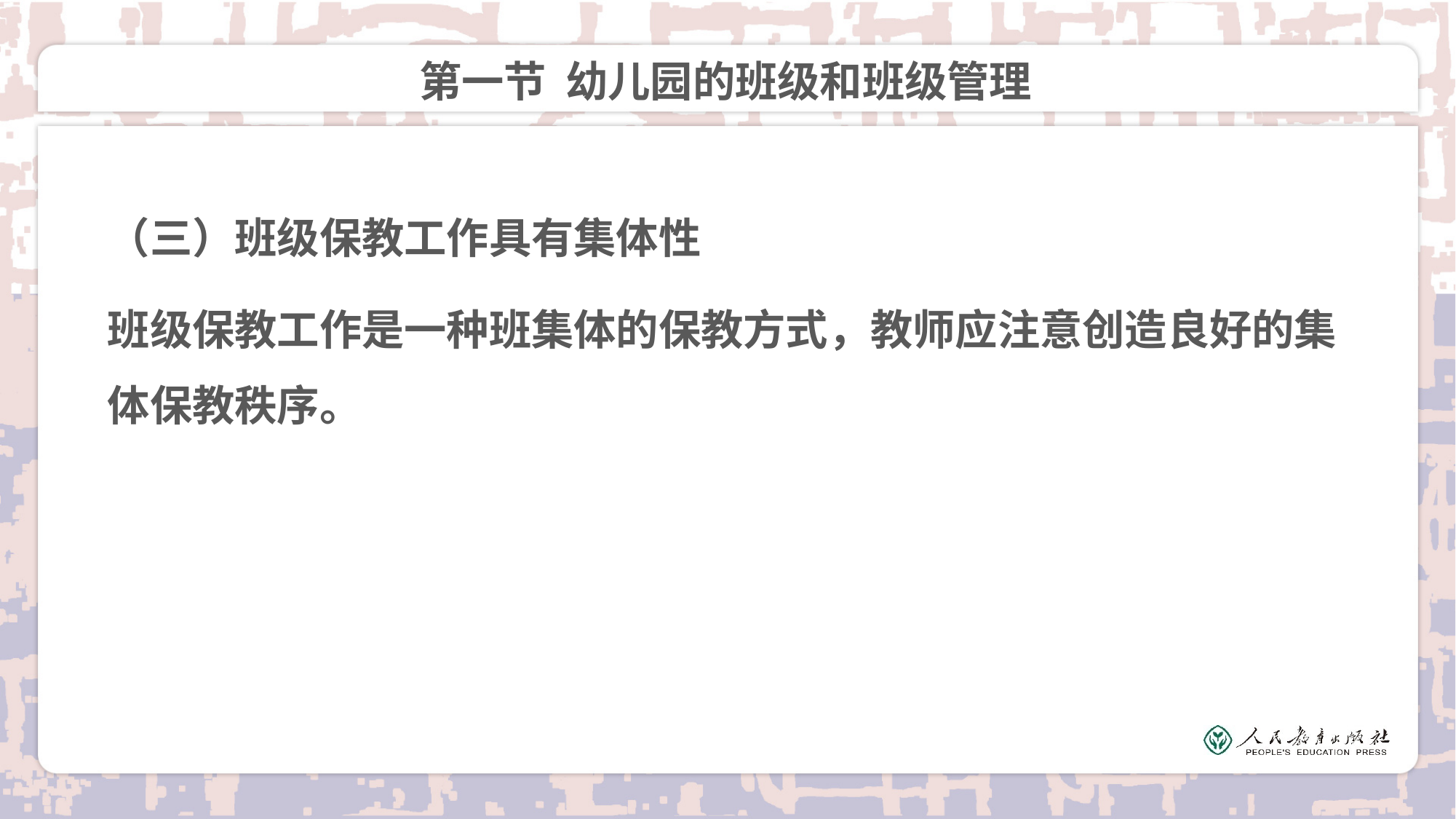

# 第一节  幼儿园的班级和班级管理
（三）班级保教工作具有集体性
班级保教工作是一种班集体的保教方式，教师应注意创造良好的集体保教秩序。